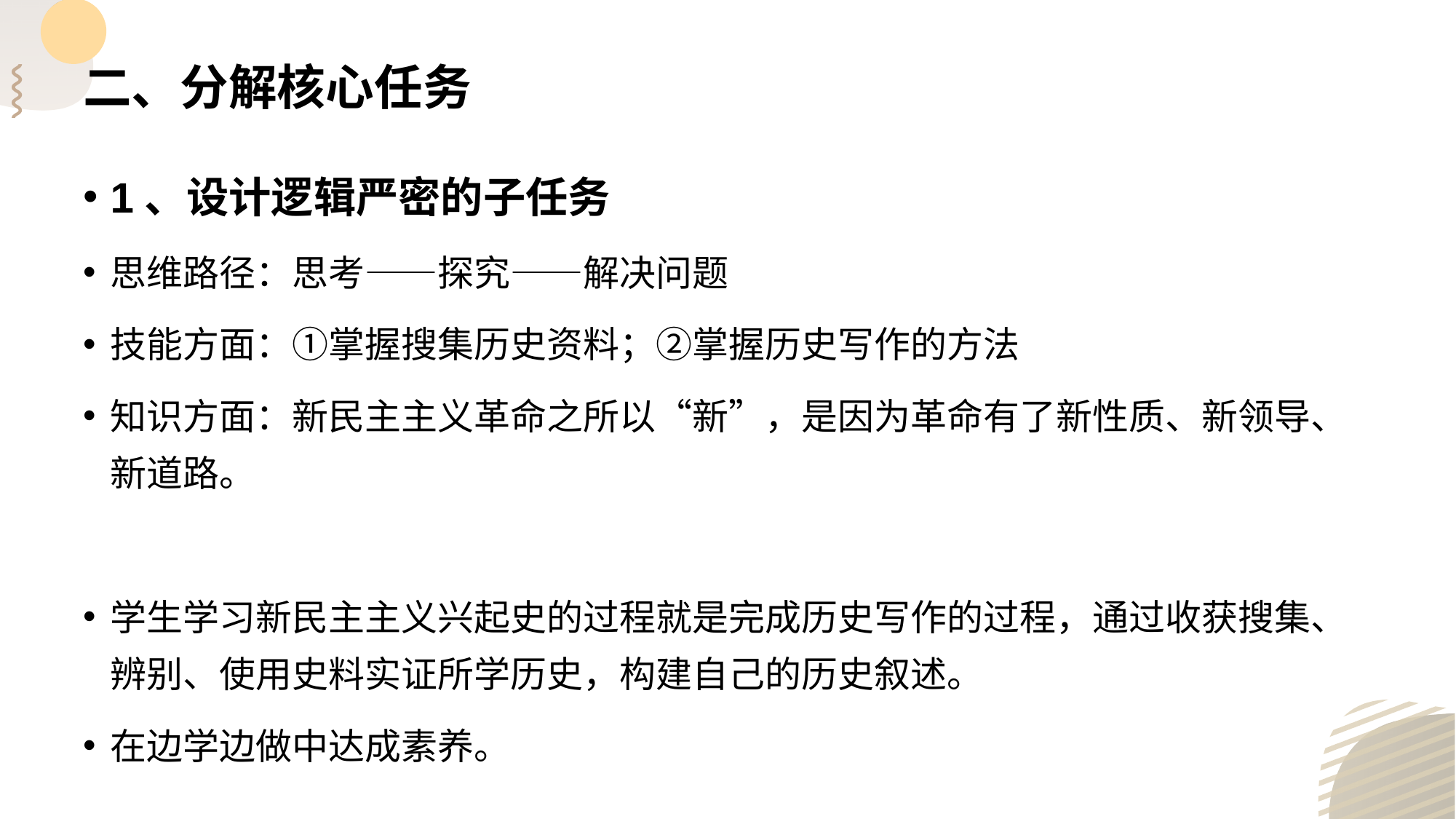

# 二、分解核心任务
1、设计逻辑严密的子任务
思维路径：思考——探究——解决问题
技能方面：①掌握搜集历史资料；②掌握历史写作的方法
知识方面：新民主主义革命之所以“新”，是因为革命有了新性质、新领导、新道路。

学生学习新民主主义兴起史的过程就是完成历史写作的过程，通过收获搜集、辨别、使用史料实证所学历史，构建自己的历史叙述。
在边学边做中达成素养。